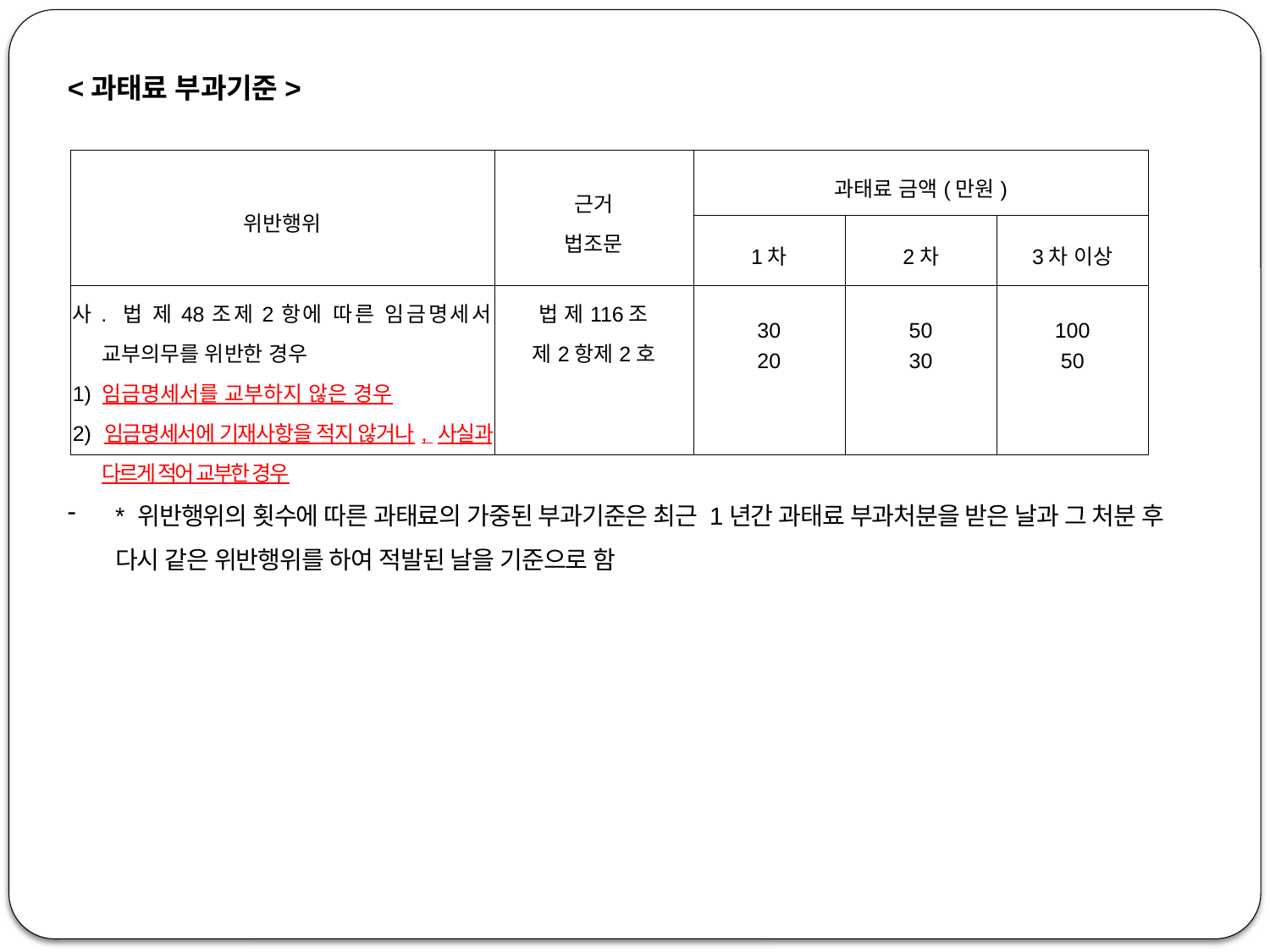

<과태료 부과기준>

* 위반행위의 횟수에 따른 과태료의 가중된 부과기준은 최근 1년간 과태료 부과처분을 받은 날과 그 처분 후 다시 같은 위반행위를 하여 적발된 날을 기준으로 함

| 위반행위 | 근거 법조문 | 과태료 금액(만원) |  |  |
| --- | --- | --- | --- | --- |
|  |  | 1차 | 2차 | 3차 이상 |
| 사. 법 제48조제2항에 따른 임금명세서 교부의무를 위반한 경우 1) 임금명세서를 교부하지 않은 경우 2) 임금명세서에 기재사항을 적지 않거나, 사실과 다르게 적어 교부한 경우 | 법 제116조 제2항제2호 | 30 20 | 50 30 | 100 50 |